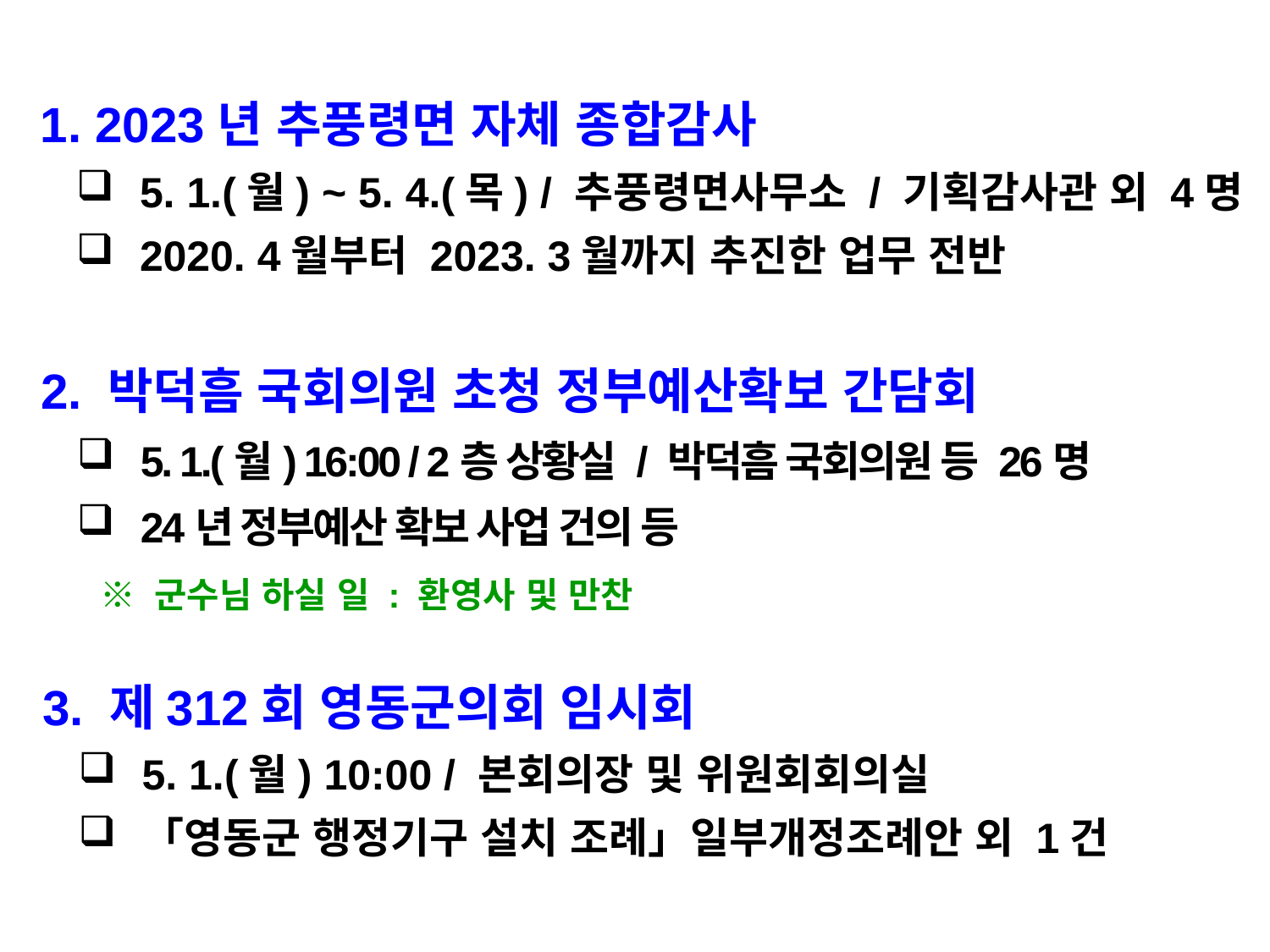

1. 2023년 추풍령면 자체 종합감사
5. 1.(월) ~ 5. 4.(목) / 추풍령면사무소 / 기획감사관 외 4명
2020. 4월부터 2023. 3월까지 추진한 업무 전반
  2. 박덕흠 국회의원 초청 정부예산확보 간담회
5. 1.(월) 16:00 / 2층 상황실 / 박덕흠 국회의원 등 26명
24년 정부예산 확보 사업 건의 등
  ※ 군수님 하실 일 : 환영사 및 만찬
  3. 제312회 영동군의회 임시회
5. 1.(월) 10:00 / 본회의장 및 위원회회의실
「영동군 행정기구 설치 조례」일부개정조례안 외 1건